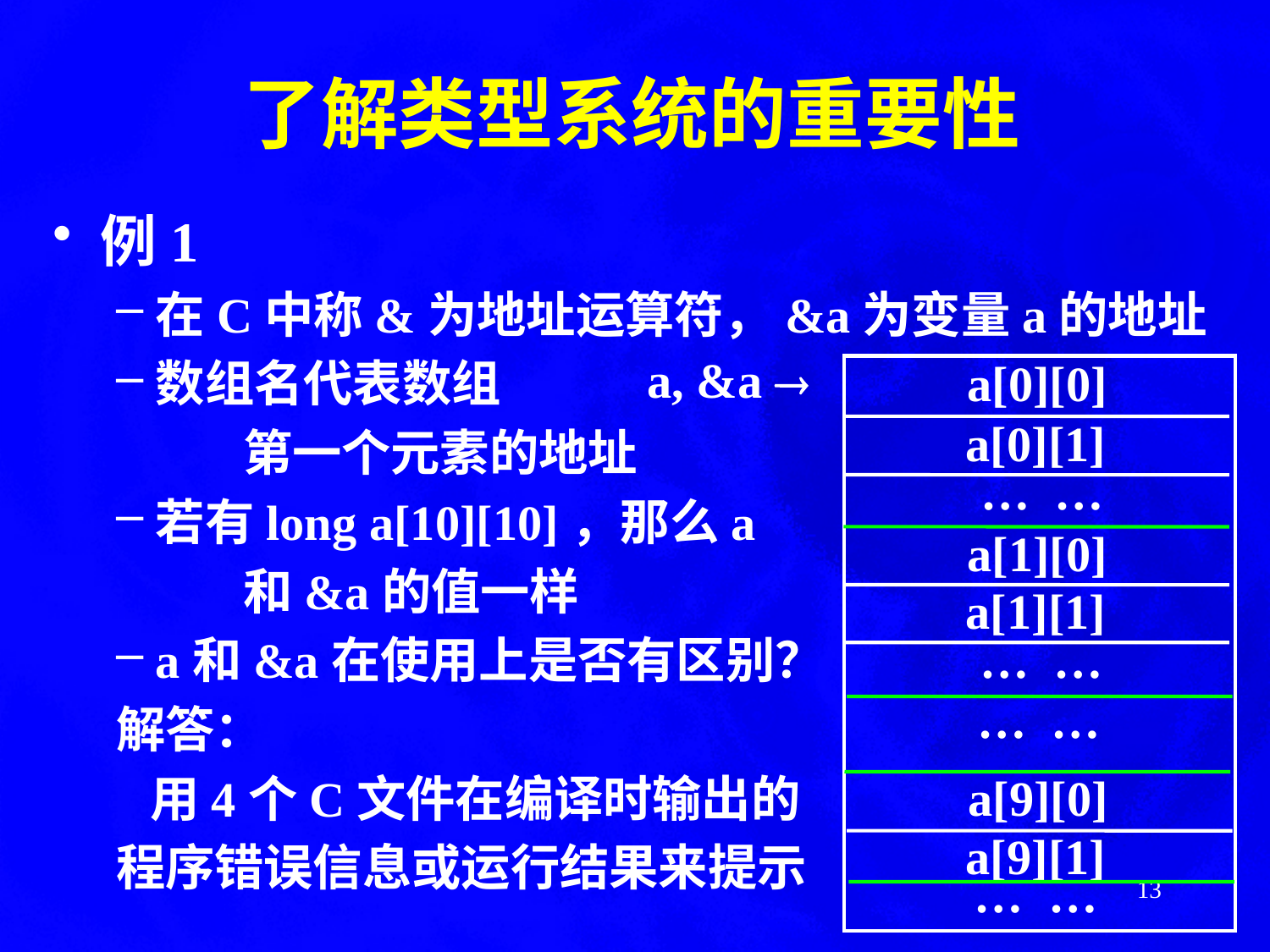

# 了解类型系统的重要性
例1
在C中称&为地址运算符，&a为变量a的地址
数组名代表数组
	第一个元素的地址
若有long a[10][10]，那么a
	和&a的值一样
a和&a在使用上是否有区别？
解答：
  用4个C文件在编译时输出的
程序错误信息或运行结果来提示

a[0][0]
a[0][1]

…  …

a, &a →

a[1][0]

a[1][1]

…  …

…  …

a[9][0]

a[9][1]

…  …
13